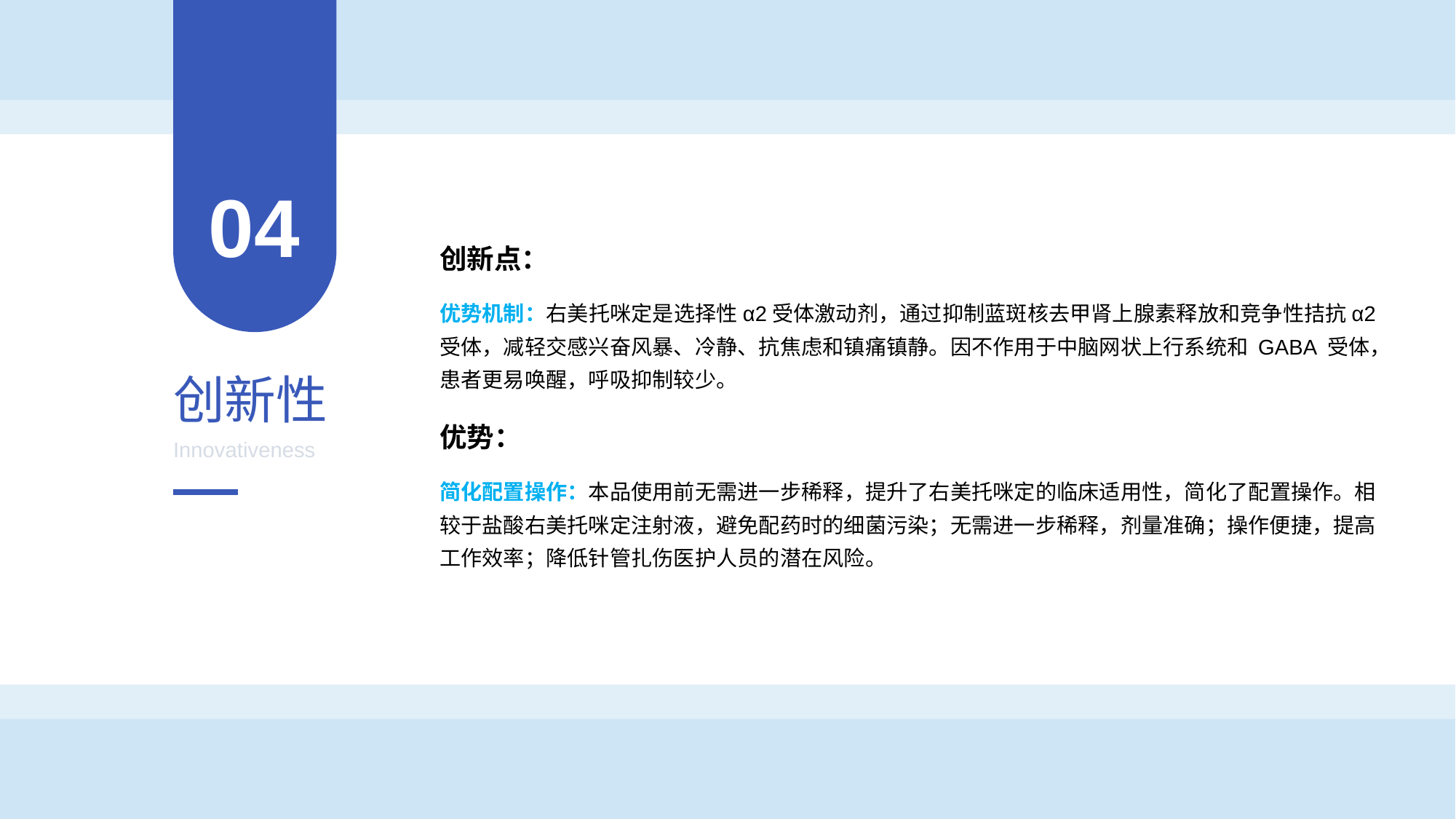

04
创新点：
优势机制：右美托咪定是选择性α2受体激动剂，通过抑制蓝斑核去甲肾上腺素释放和竞争性拮抗α2受体，减轻交感兴奋风暴、冷静、抗焦虑和镇痛镇静。因不作用于中脑网状上行系统和 GABA 受体，患者更易唤醒，呼吸抑制较少。
优势：
简化配置操作：本品使用前无需进一步稀释，提升了右美托咪定的临床适用性，简化了配置操作。相较于盐酸右美托咪定注射液，避免配药时的细菌污染；无需进一步稀释，剂量准确；操作便捷，提高工作效率；降低针管扎伤医护人员的潜在风险。
创新性
Innovativeness